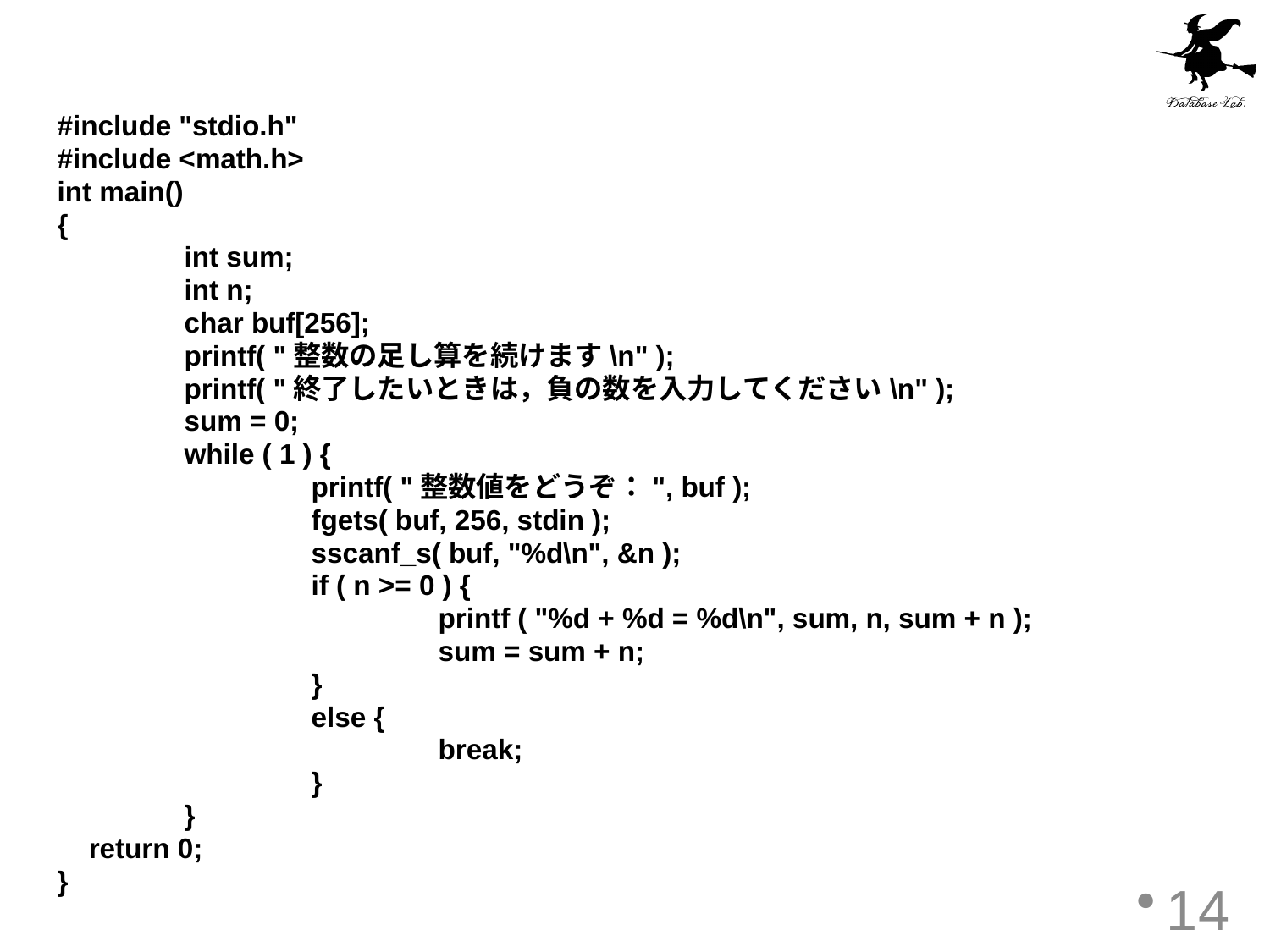

#
#include "stdio.h"
#include <math.h>
int main()
{
	int sum;
	int n;
	char buf[256];
	printf( "整数の足し算を続けます\n" );
	printf( "終了したいときは，負の数を入力してください\n" );
	sum = 0;
	while ( 1 ) {
		printf( "整数値をどうぞ：", buf );
		fgets( buf, 256, stdin );
		sscanf_s( buf, "%d\n", &n );
		if ( n >= 0 ) {
			printf ( "%d + %d = %d\n", sum, n, sum + n );
			sum = sum + n;
		}
		else {
			break;
		}
	}
    return 0;
}
14